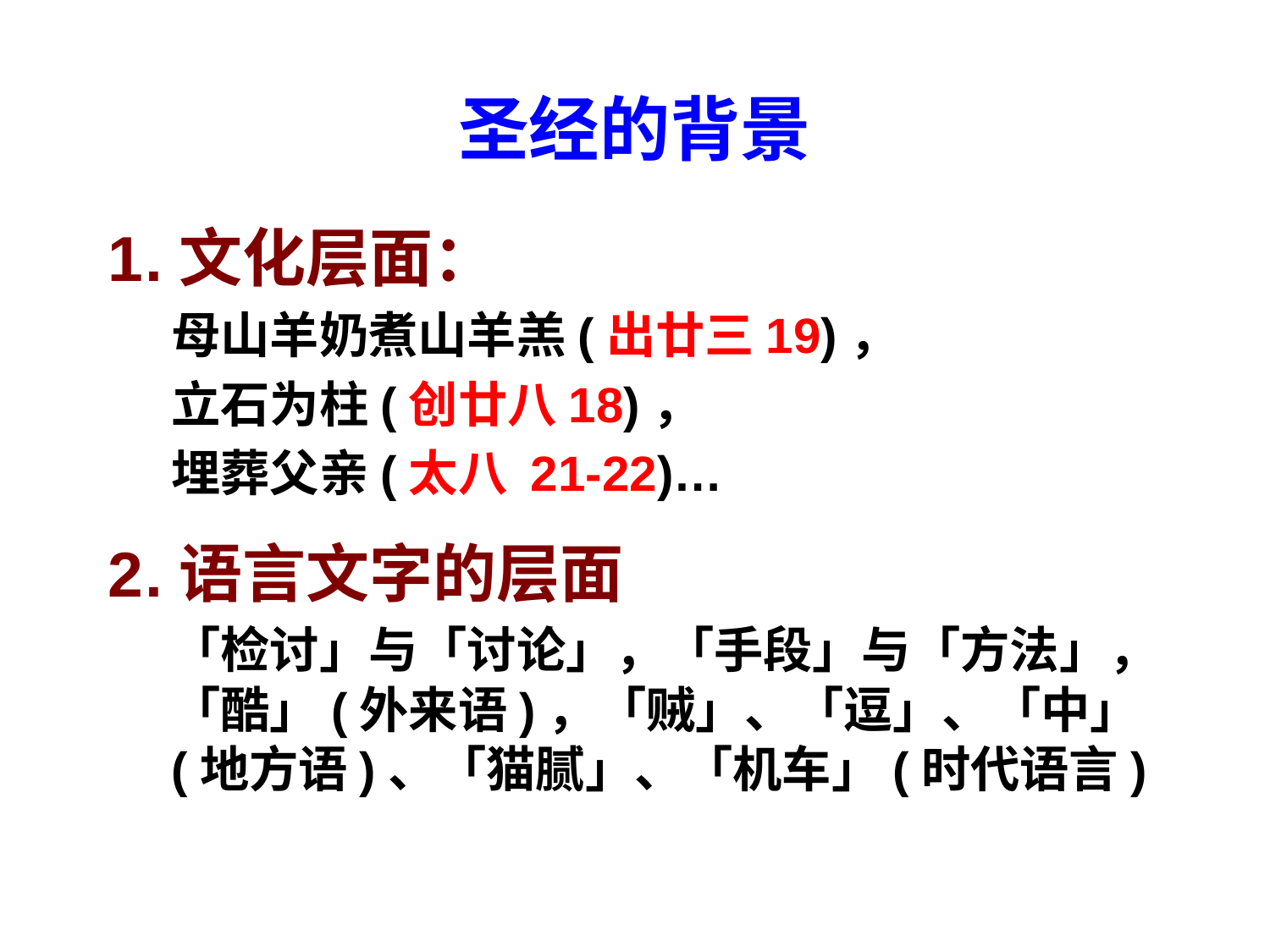

# 圣经的背景
文化层面：
母山羊奶煮山羊羔(出廿三19)，
立石为柱(创廿八18)，
埋葬父亲(太八 21-22)…
语言文字的层面
「检讨」与「讨论」，「手段」与「方法」，「酷」(外来语)，「贼」、「逗」、「中」(地方语)、「猫腻」、「机车」(时代语言)